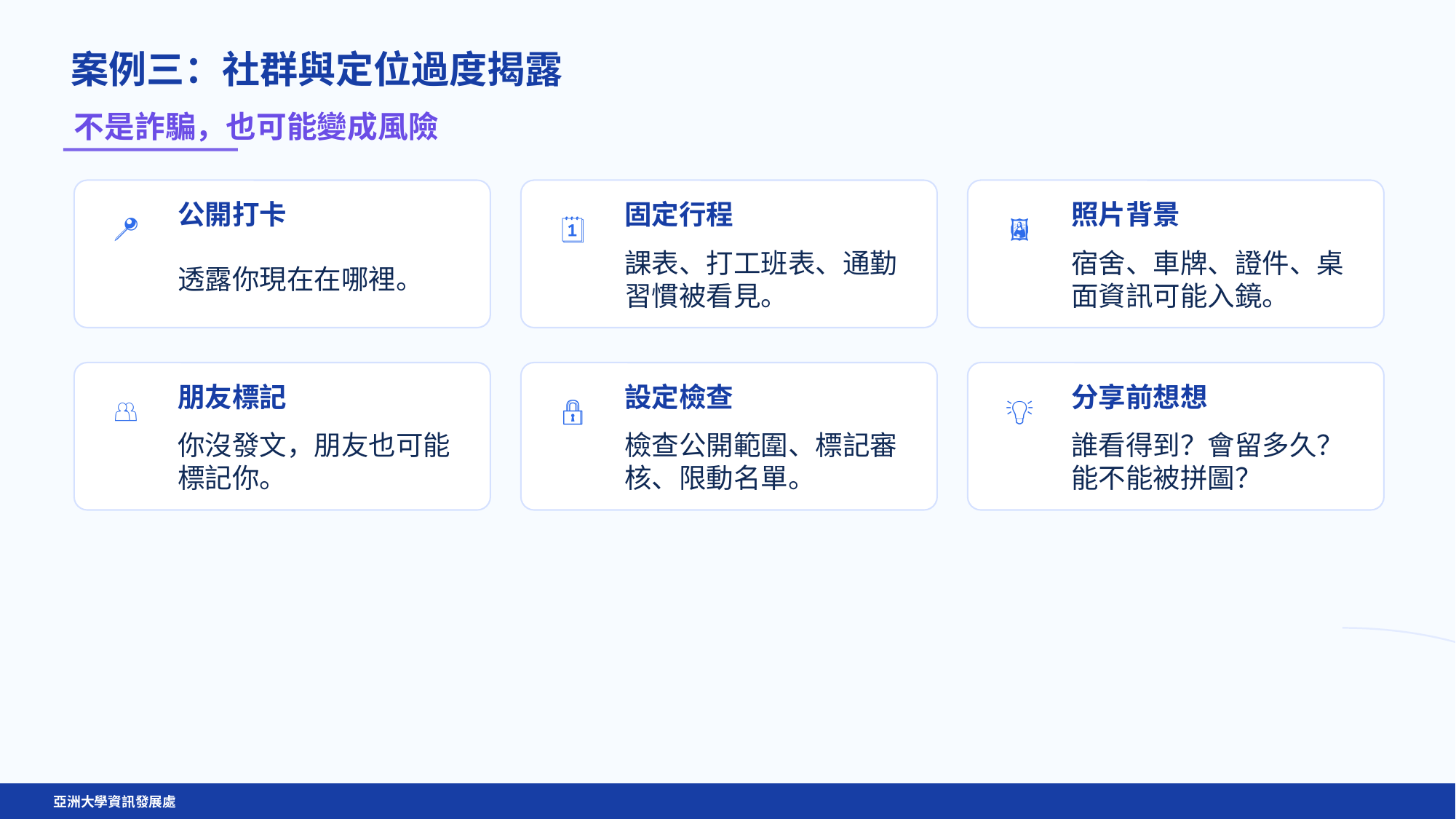

案例三：社群與定位過度揭露
不是詐騙，也可能變成風險

公開打卡
固定行程
照片背景
📍
🗓️
🖼️
透露你現在在哪裡。
課表、打工班表、通勤習慣被看見。
宿舍、車牌、證件、桌面資訊可能入鏡。

朋友標記
設定檢查
分享前想想
👥
🔒
💡
你沒發文，朋友也可能標記你。
檢查公開範圍、標記審核、限動名單。
誰看得到？會留多久？能不能被拼圖？

亞洲大學資訊發展處